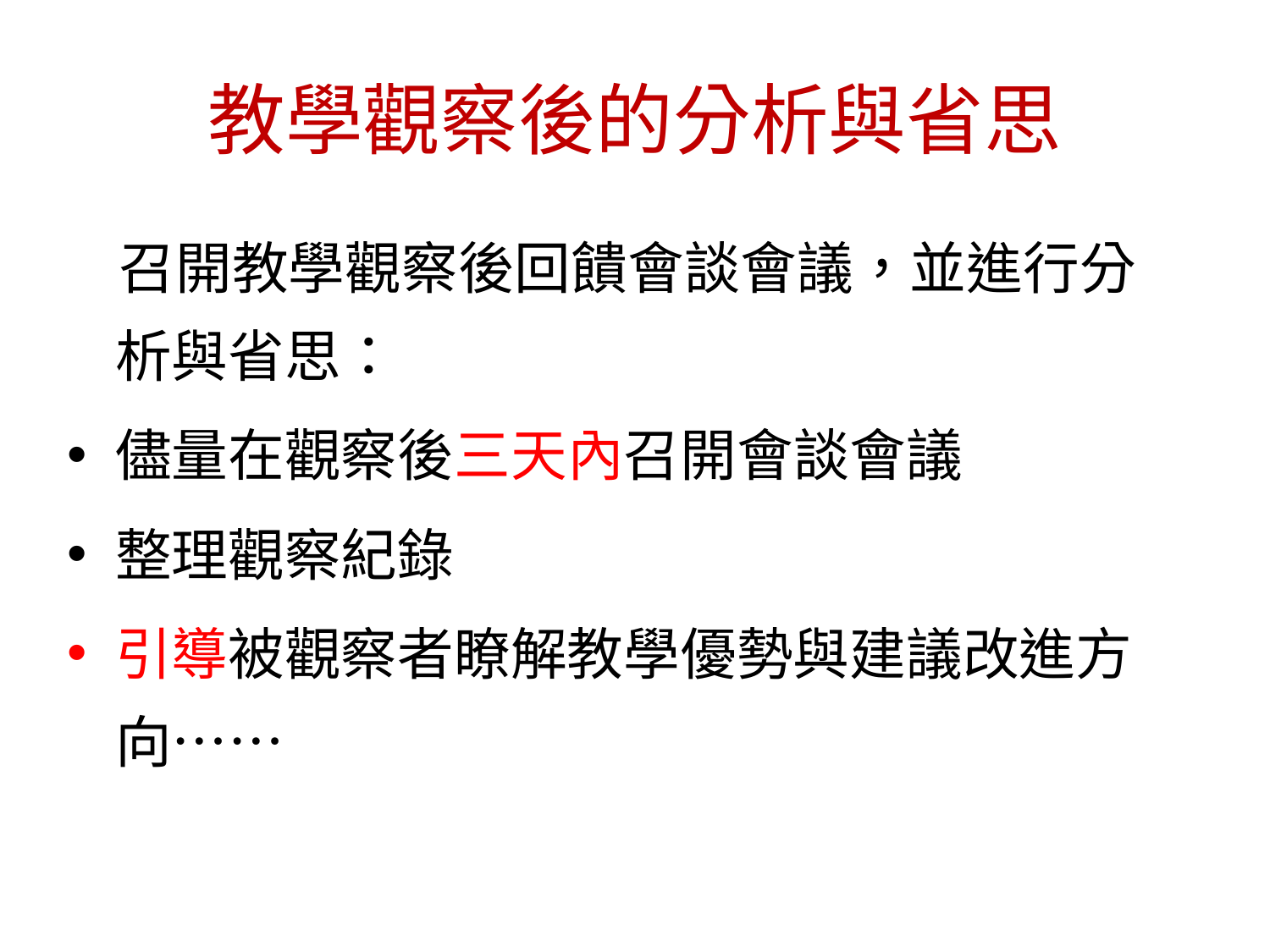

# 教學觀察後的分析與省思
   召開教學觀察後回饋會談會議，並進行分析與省思：
儘量在觀察後三天內召開會談會議
整理觀察紀錄
引導被觀察者瞭解教學優勢與建議改進方向……